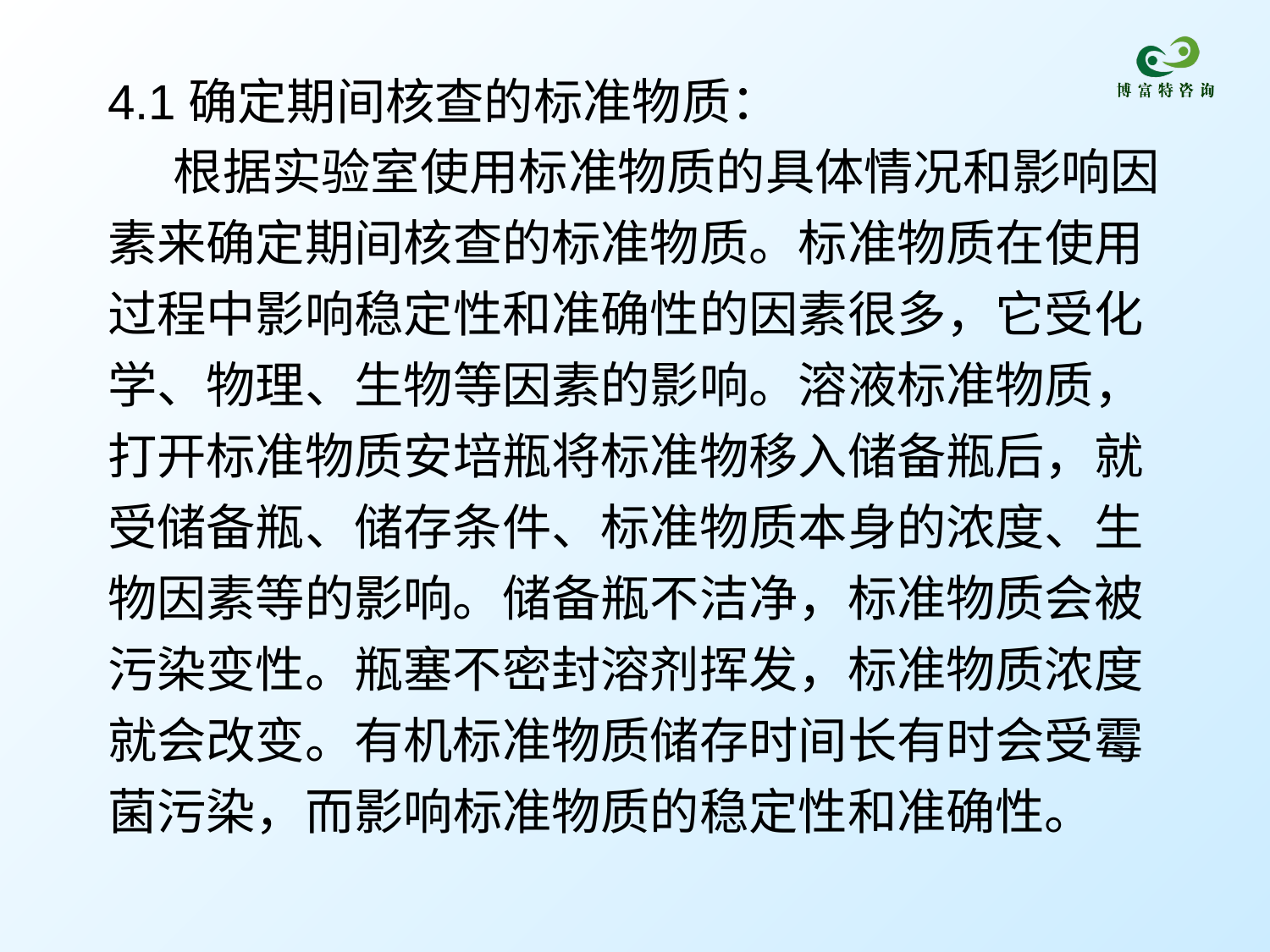

4.1确定期间核查的标准物质：
      根据实验室使用标准物质的具体情况和影响因素来确定期间核查的标准物质。标准物质在使用过程中影响稳定性和准确性的因素很多，它受化学、物理、生物等因素的影响。溶液标准物质，打开标准物质安培瓶将标准物移入储备瓶后，就受储备瓶、储存条件、标准物质本身的浓度、生物因素等的影响。储备瓶不洁净，标准物质会被污染变性。瓶塞不密封溶剂挥发，标准物质浓度就会改变。有机标准物质储存时间长有时会受霉菌污染，而影响标准物质的稳定性和准确性。